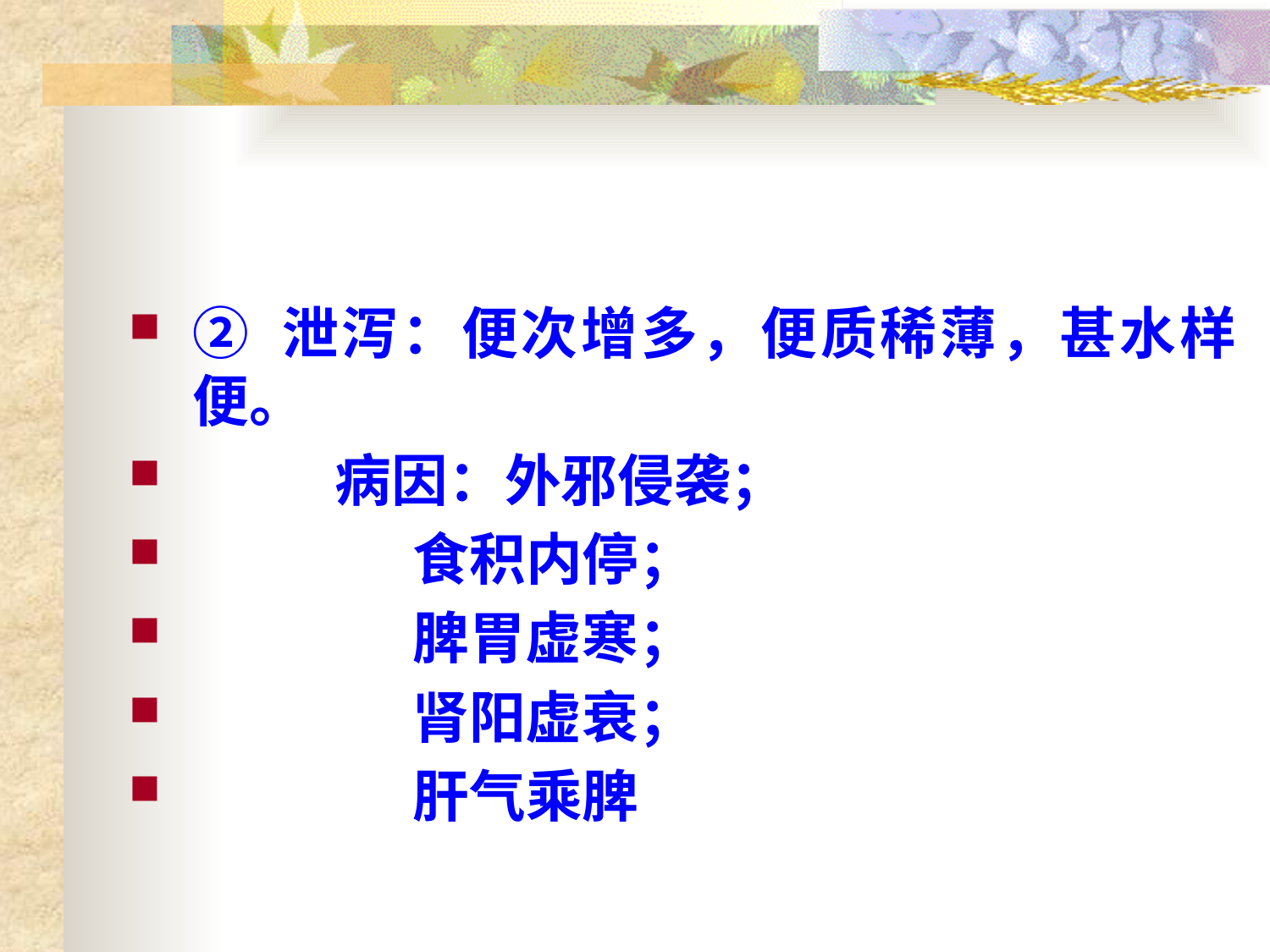

② 泄泻：便次增多，便质稀薄，甚水样便。
          病因：外邪侵袭；
                食积内停；
                脾胃虚寒；
                肾阳虚衰；
                肝气乘脾